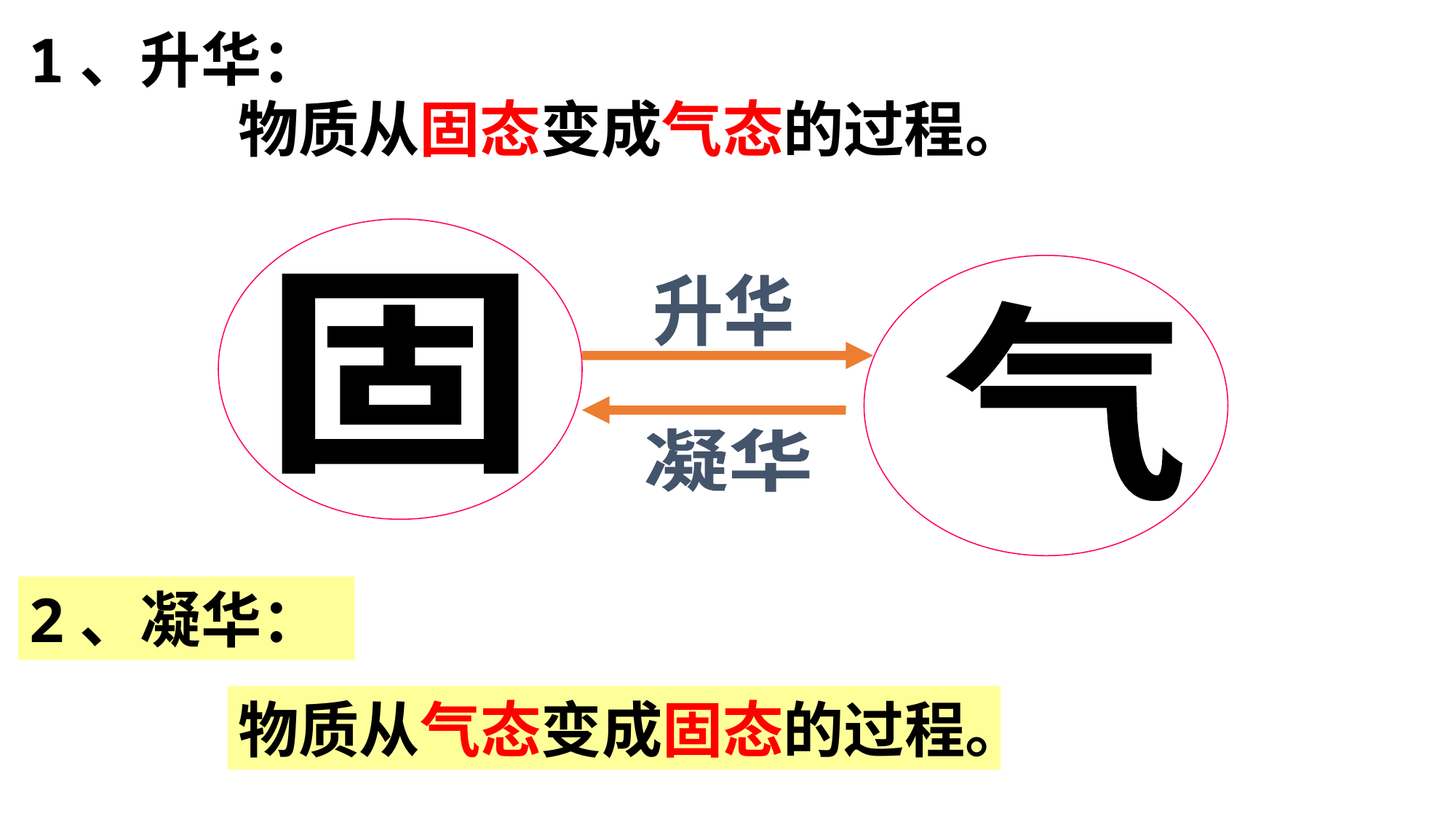

1、升华：
物质从固态变成气态的过程。

固

气
升华

凝华
2、凝华：
物质从气态变成固态的过程。